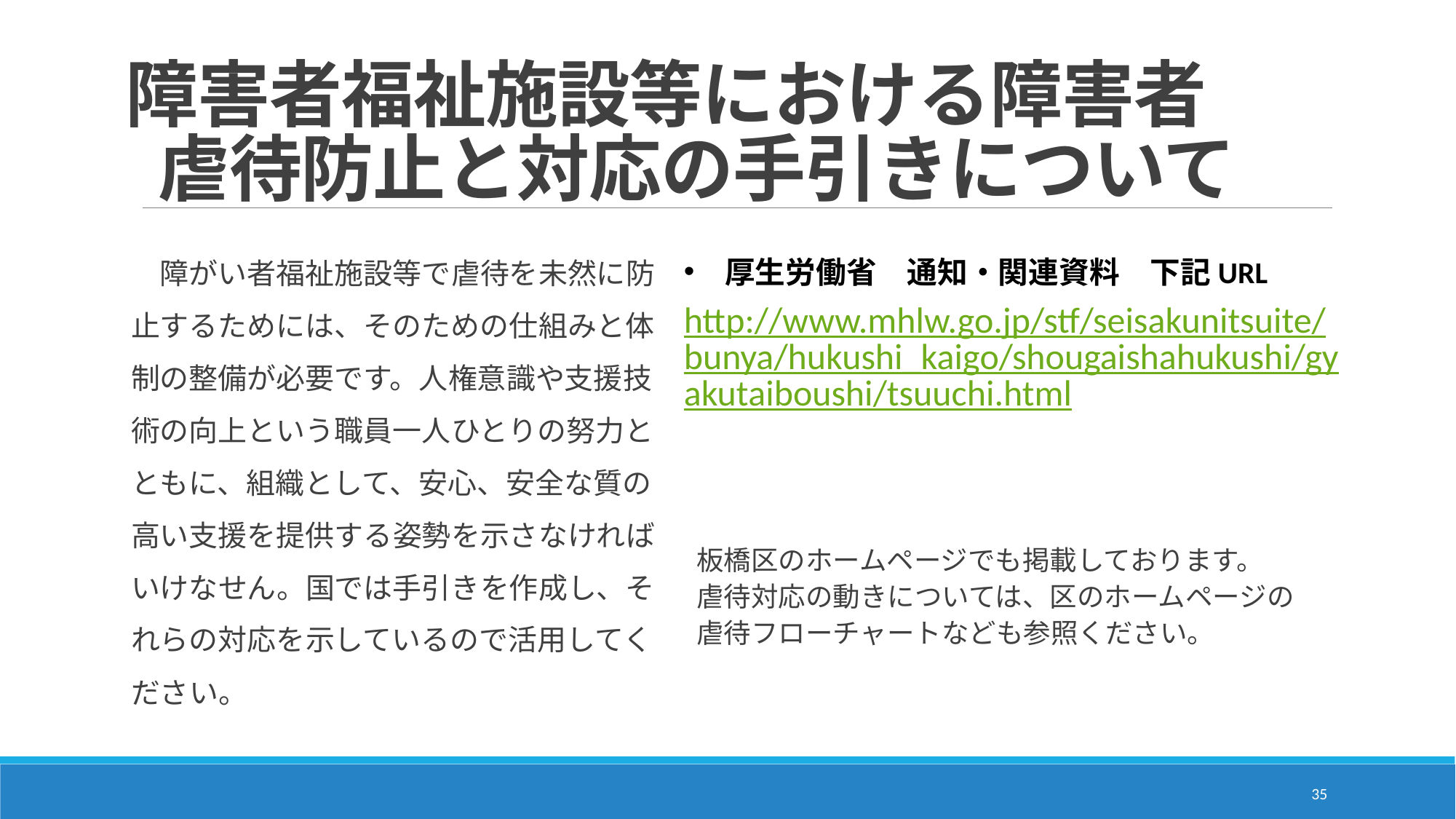

# 障害者福祉施設等における障害者 虐待防止と対応の手引きについて
　障がい者福祉施設等で虐待を未然に防止するためには、そのための仕組みと体制の整備が必要です。人権意識や支援技術の向上という職員一人ひとりの努力とともに、組織として、安心、安全な質の高い支援を提供する姿勢を示さなければいけなせん。国では手引きを作成し、それらの対応を示しているので活用してください。
厚生労働省　通知・関連資料　下記URL
http://www.mhlw.go.jp/stf/seisakunitsuite/bunya/hukushi_kaigo/shougaishahukushi/gyakutaiboushi/tsuuchi.html

板橋区のホームページでも掲載しております。
虐待対応の動きについては、区のホームページの
虐待フローチャートなども参照ください。
35